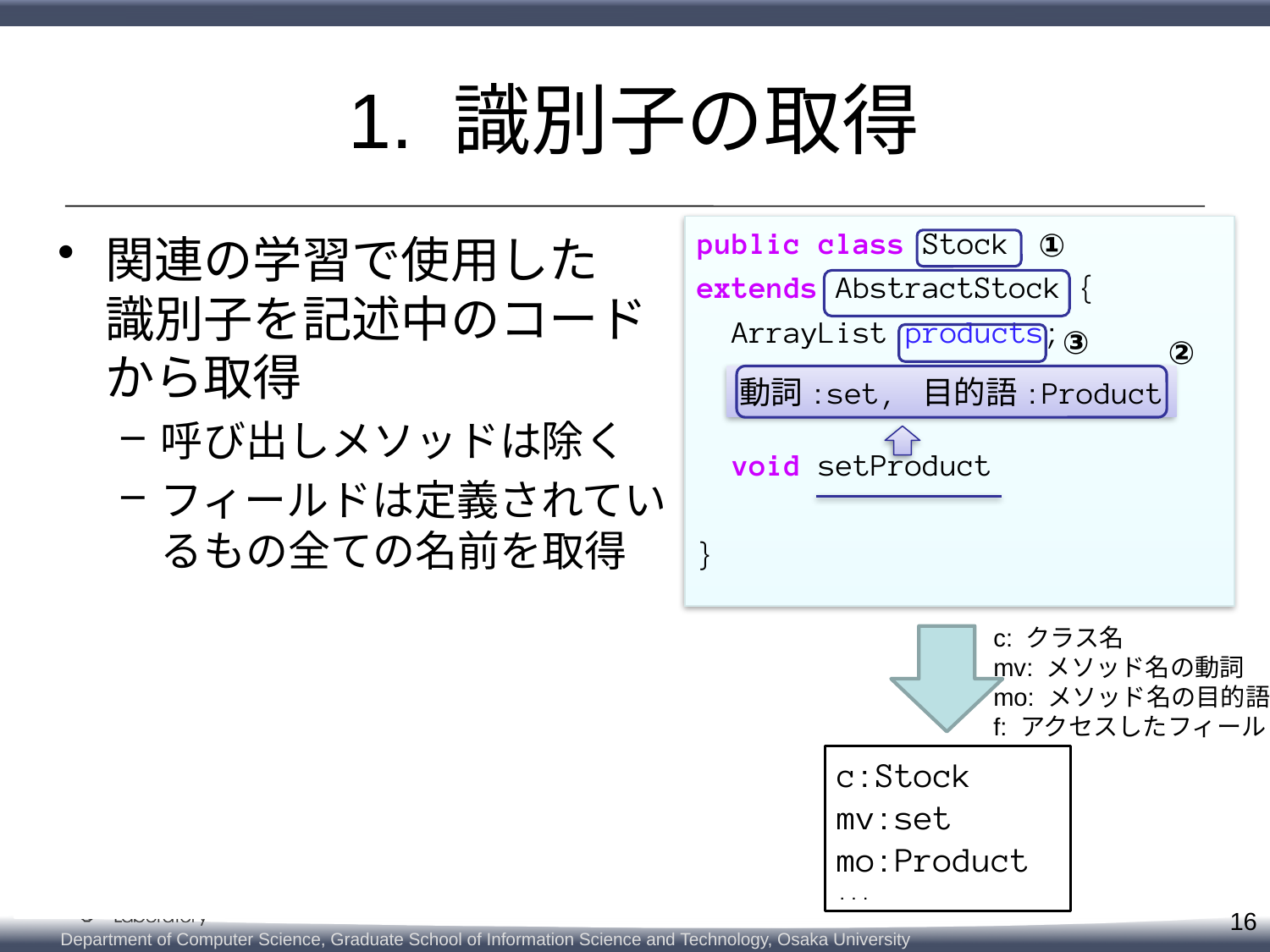

# 1. 識別子の取得
public class Stock
extends AbstractStock {
  ArrayList products;

  void setProduct

}
①
関連の学習で使用した
識別子を記述中のコード
から取得
呼び出しメソッドは除く
フィールドは定義されているもの全ての名前を取得

③

②
動詞:set, 目的語:Product

c: クラス名
mv: メソッド名の動詞
mo: メソッド名の目的語
f: アクセスしたフィールド

c:Stock
mv:set
mo:Product
...

16